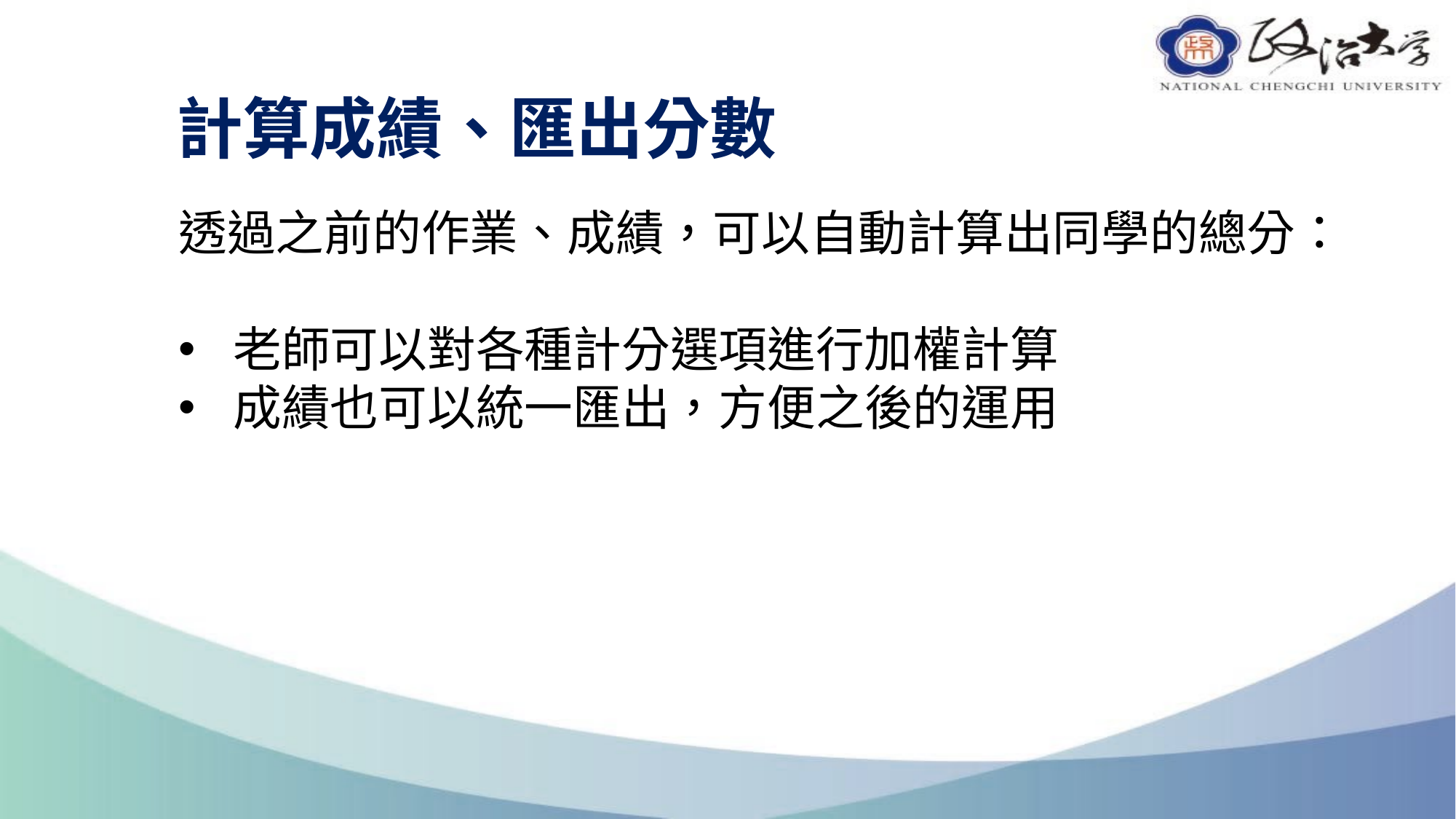

# 計算成績、匯出分數
透過之前的作業、成績，可以自動計算出同學的總分：

老師可以對各種計分選項進行加權計算
成績也可以統一匯出，方便之後的運用